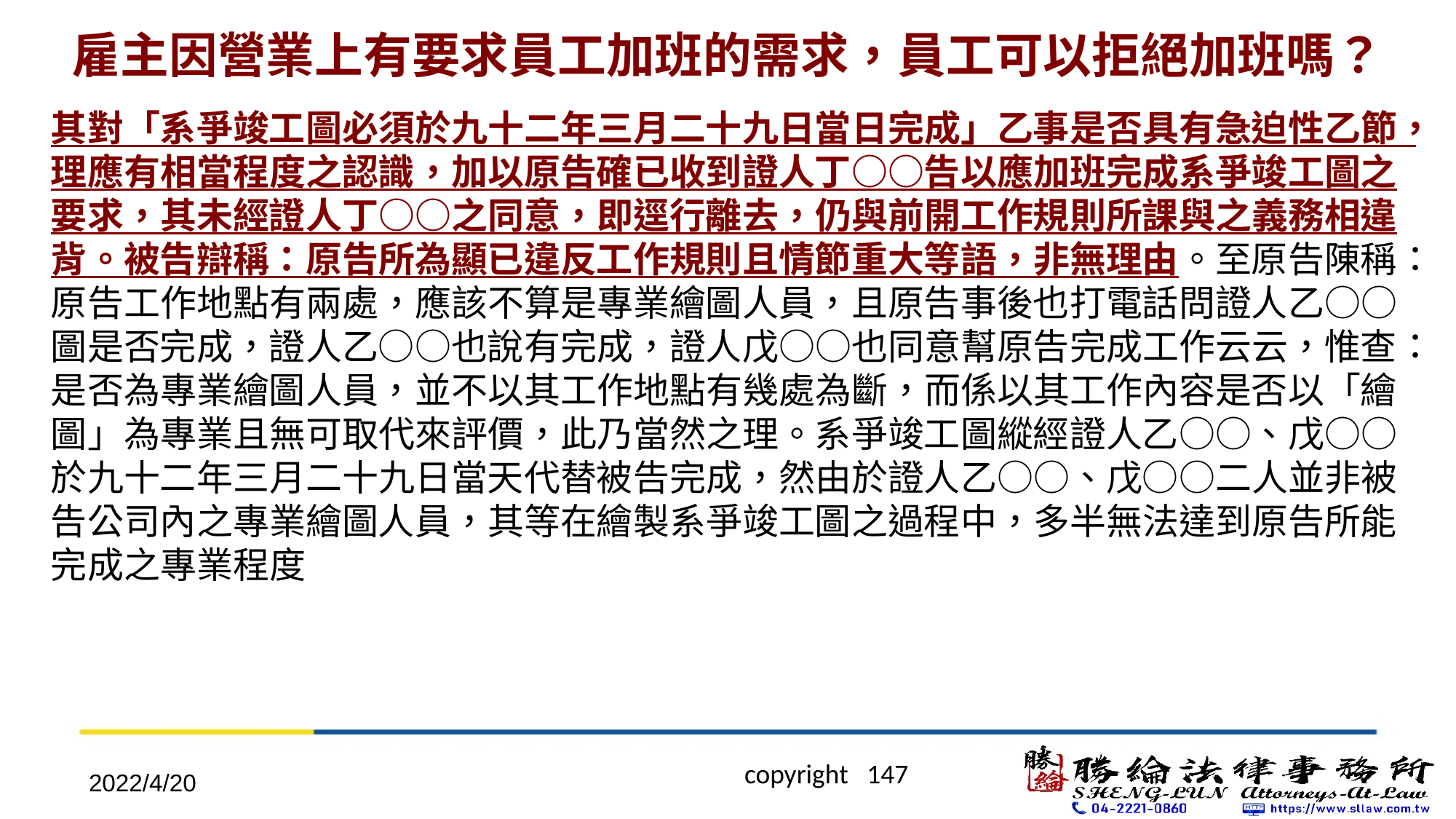

# 雇主因營業上有要求員工加班的需求，員工可以拒絕加班嗎？
其對「系爭竣工圖必須於九十二年三月二十九日當日完成」乙事是否具有急迫性乙節，理應有相當程度之認識，加以原告確已收到證人丁○○告以應加班完成系爭竣工圖之要求，其未經證人丁○○之同意，即逕行離去，仍與前開工作規則所課與之義務相違背。被告辯稱：原告所為顯已違反工作規則且情節重大等語，非無理由。至原告陳稱：原告工作地點有兩處，應該不算是專業繪圖人員，且原告事後也打電話問證人乙○○圖是否完成，證人乙○○也說有完成，證人戊○○也同意幫原告完成工作云云，惟查：是否為專業繪圖人員，並不以其工作地點有幾處為斷，而係以其工作內容是否以「繪圖」為專業且無可取代來評價，此乃當然之理。系爭竣工圖縱經證人乙○○、戊○○於九十二年三月二十九日當天代替被告完成，然由於證人乙○○、戊○○二人並非被告公司內之專業繪圖人員，其等在繪製系爭竣工圖之過程中，多半無法達到原告所能完成之專業程度
2022/4/20
 copyright   147